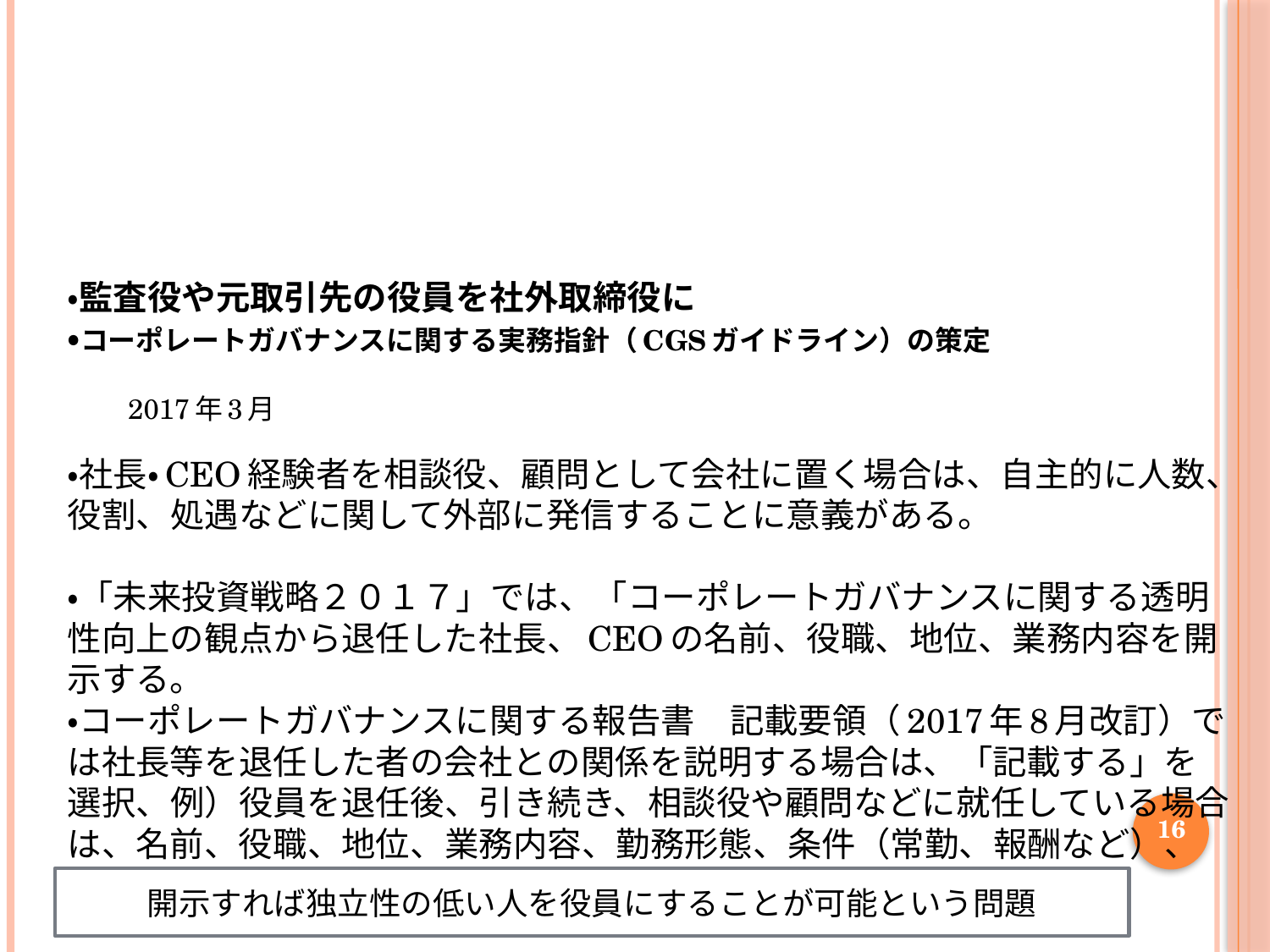

# ・監査役や元取引先の役員を社外取締役に ・コーポレートガバナンスに関する実務指針（CGSガイドライン）の策定　 　　　　　　　　　　　　　　　　　　　　　　　　　　　　　　　　　　　　　　　　　　　2017年3月 ・社長・CEO経験者を相談役、顧問として会社に置く場合は、自主的に人数、役割、処遇などに関して外部に発信することに意義がある。 ・「未来投資戦略２０１７」では、「コーポレートガバナンスに関する透明性向上の観点から退任した社長、CEOの名前、役職、地位、業務内容を開示する。 ・コーポレートガバナンスに関する報告書　記載要領（2017年8月改訂）では社長等を退任した者の会社との関係を説明する場合は、「記載する」を選択、例）役員を退任後、引き続き、相談役や顧問などに就任している場合は、名前、役職、地位、業務内容、勤務形態、条件（常勤、報酬など）、任期を記載することが考えられる。
16
開示すれば独立性の低い人を役員にすることが可能という問題